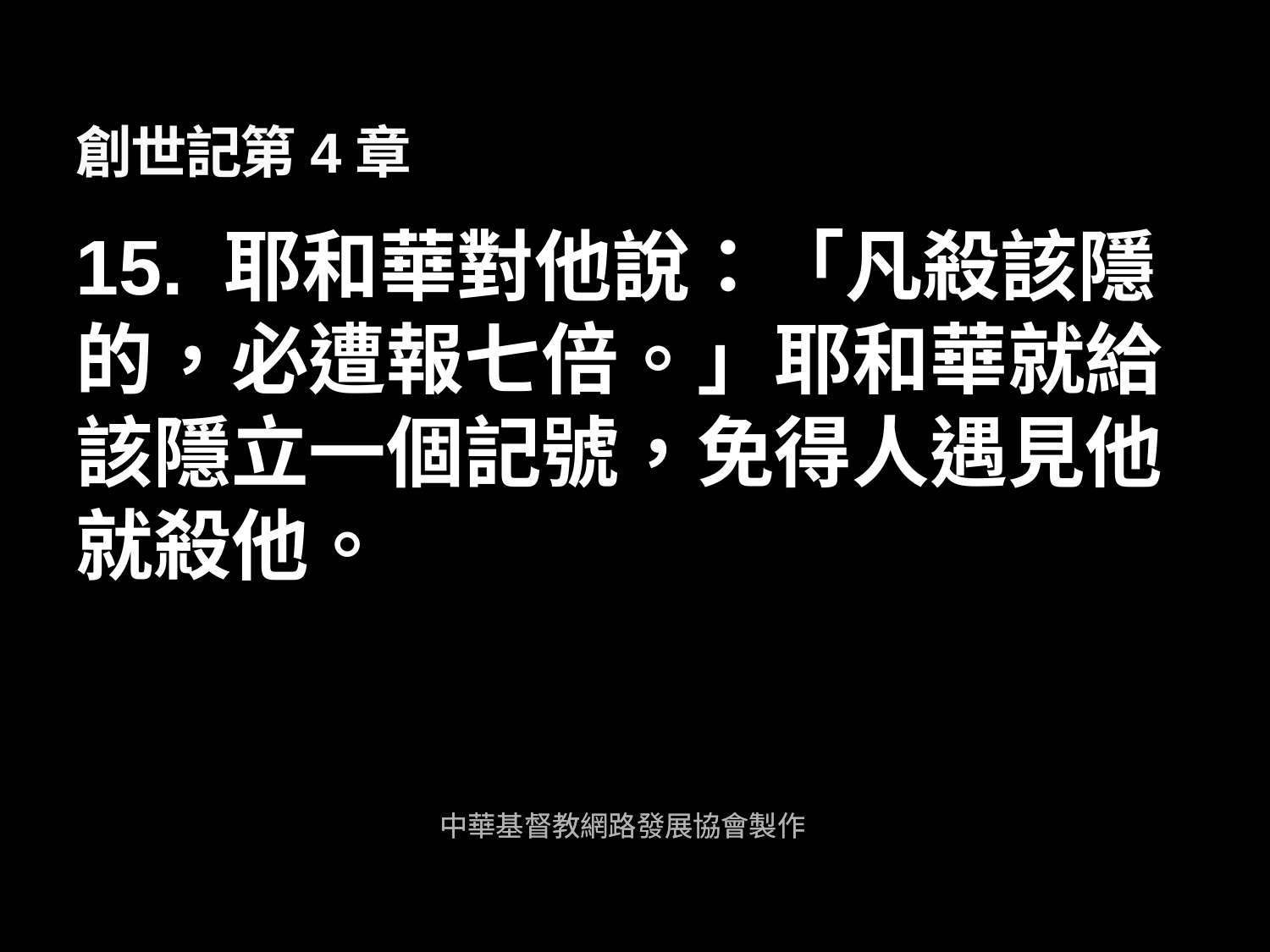

# 創世記第4章
15. 耶和華對他說：「凡殺該隱的，必遭報七倍。」耶和華就給該隱立一個記號，免得人遇見他就殺他。